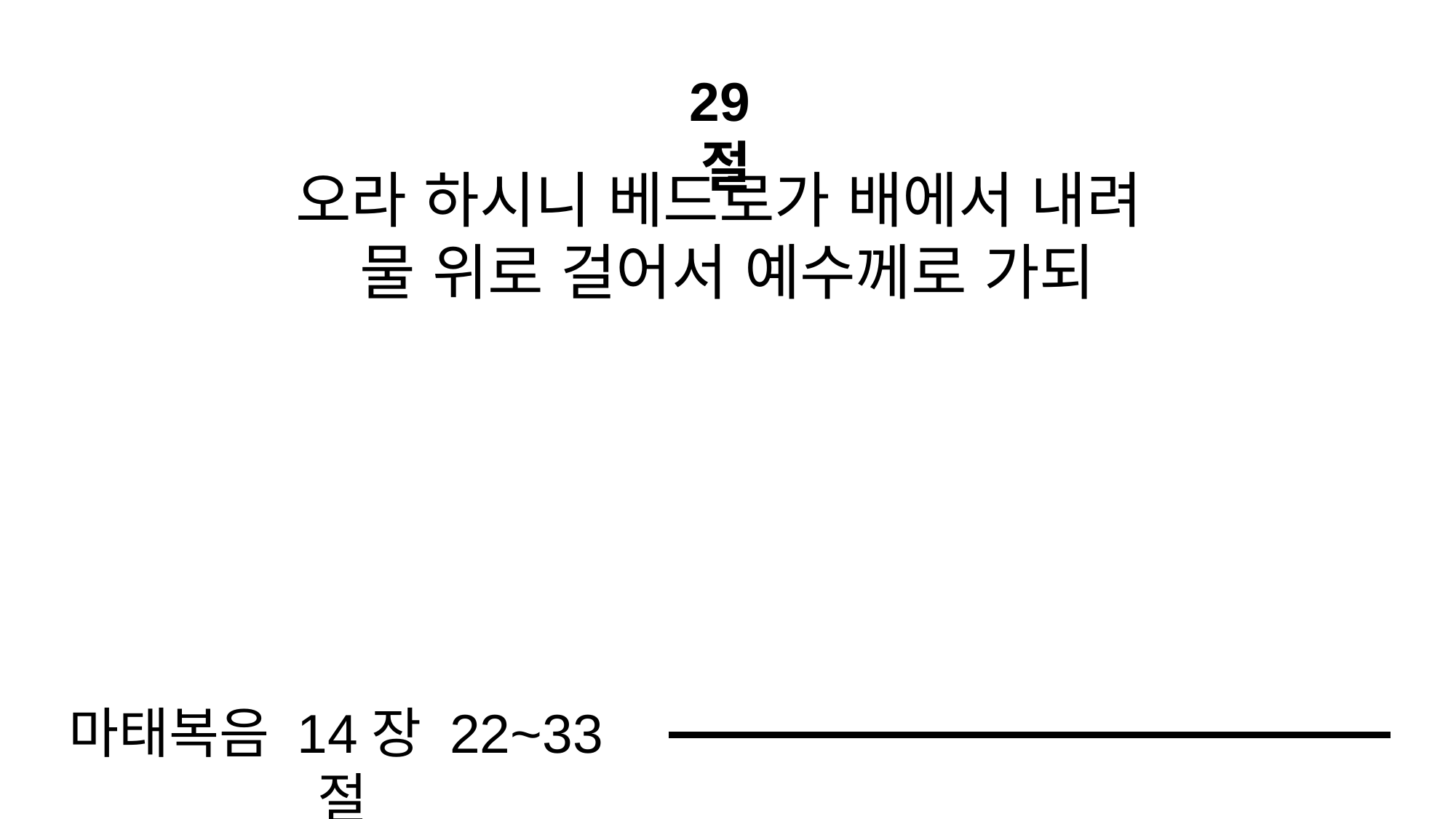

29절
오라 하시니 베드로가 배에서 내려
물 위로 걸어서 예수께로 가되
마태복음 14장 22~33절